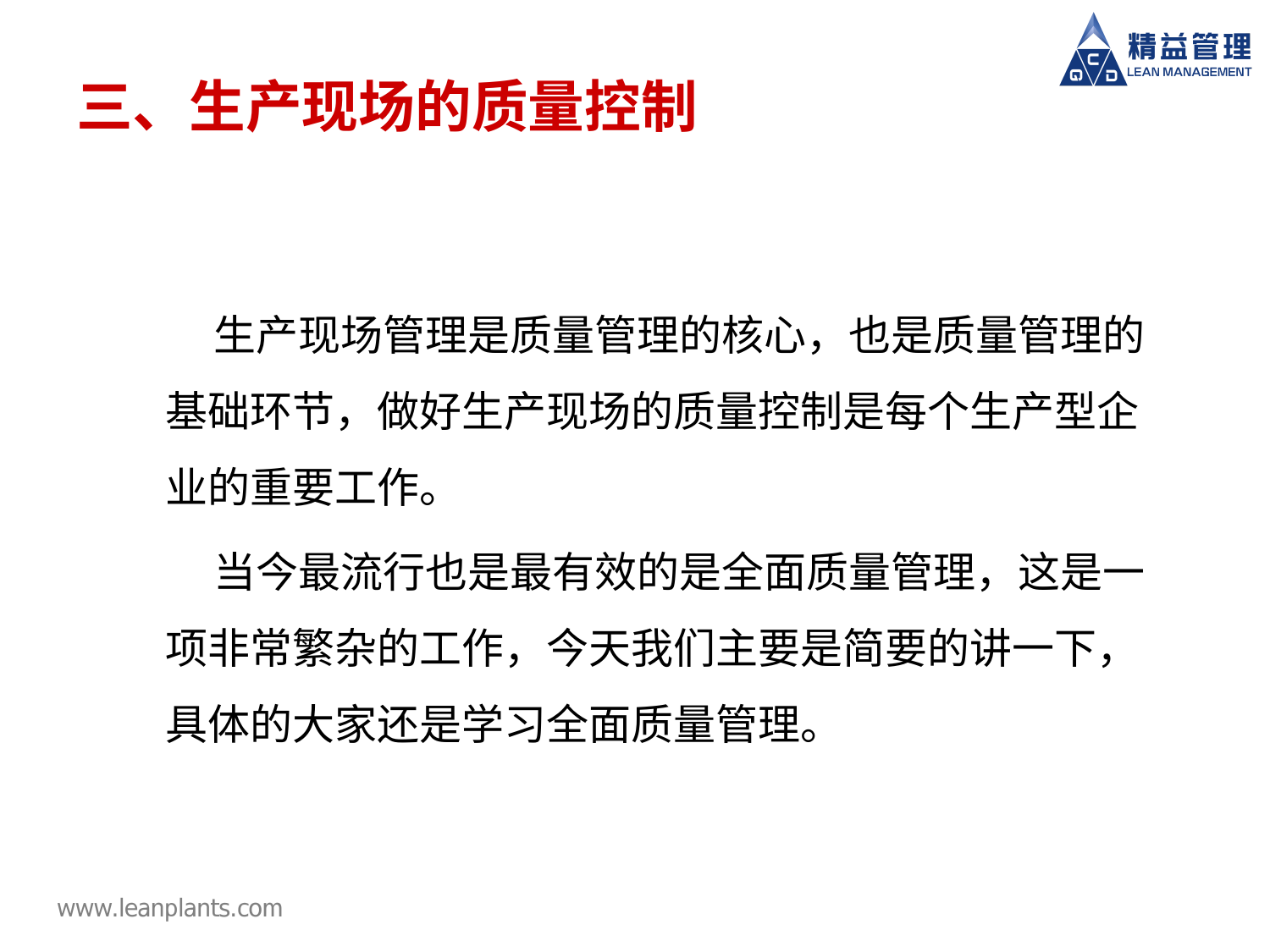

# 三、生产现场的质量控制
         生产现场管理是质量管理的核心，也是质量管理的基础环节，做好生产现场的质量控制是每个生产型企业的重要工作。
         当今最流行也是最有效的是全面质量管理，这是一项非常繁杂的工作，今天我们主要是简要的讲一下，具体的大家还是学习全面质量管理。